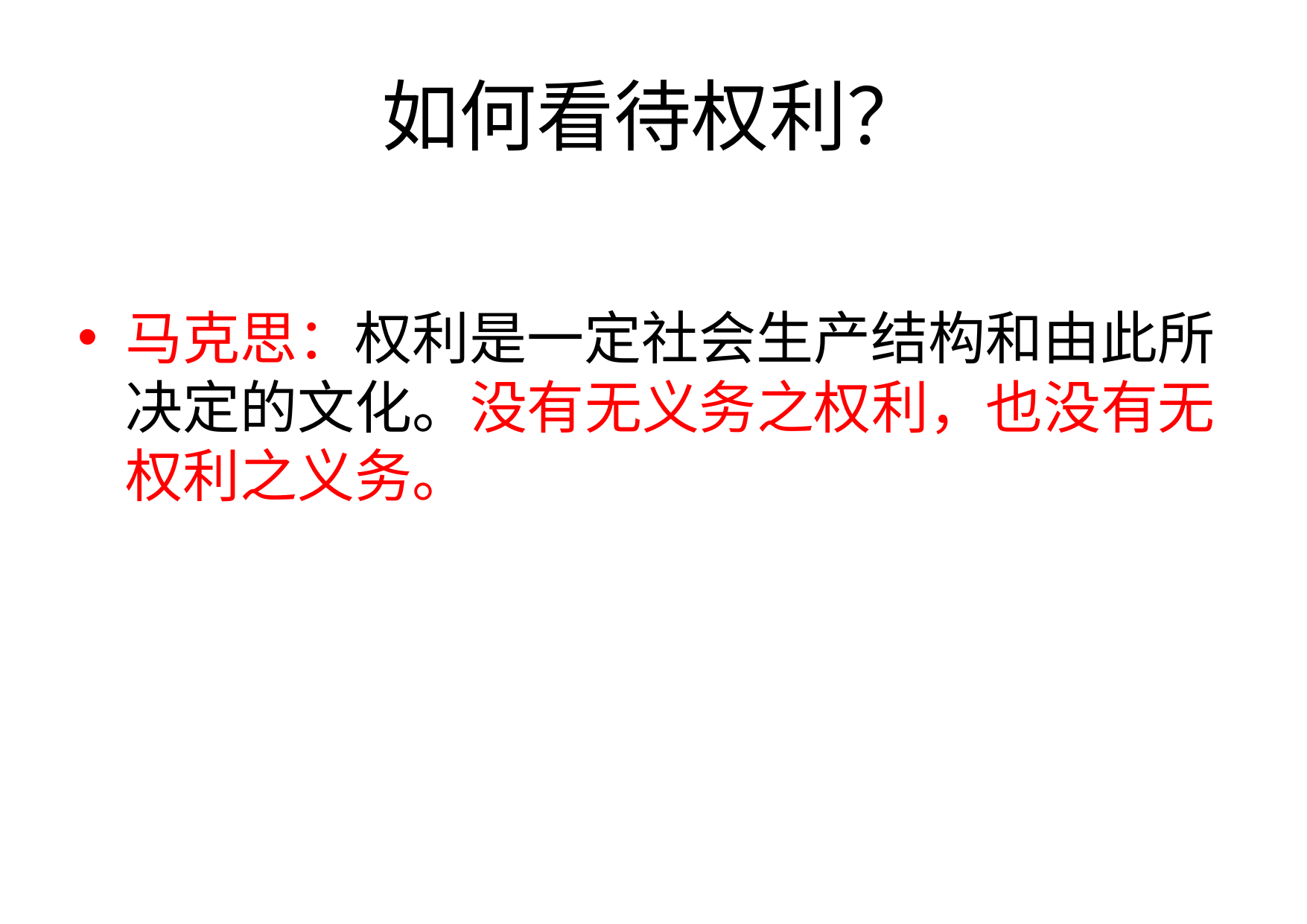

# 如何看待权利？

马克思：权利是一定社会生产结构和由此所决定的文化。没有无义务之权利，也没有无权利之义务。